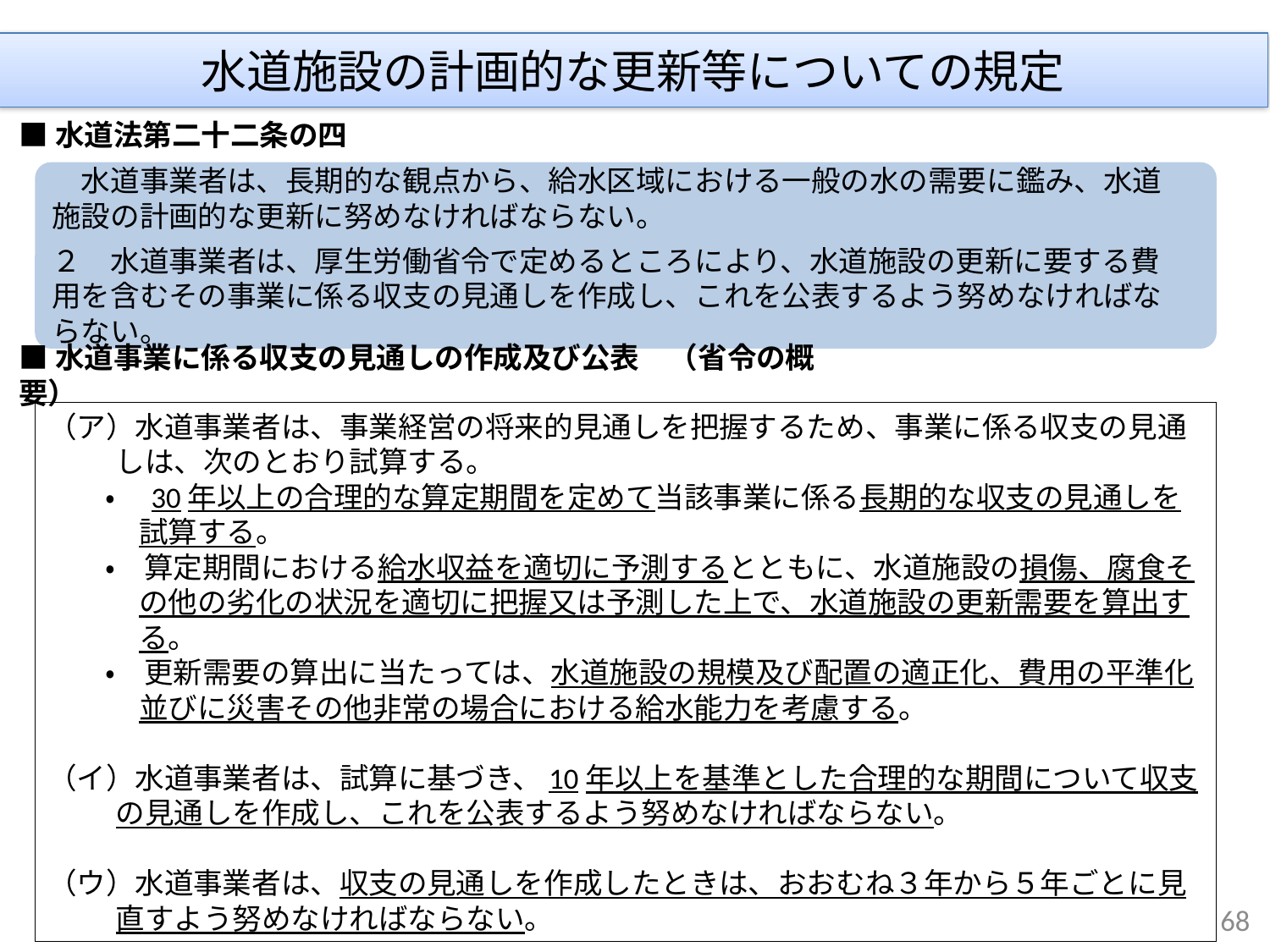

水道施設の計画的な更新等についての規定
■水道法第二十二条の四
　水道事業者は、長期的な観点から、給水区域における一般の水の需要に鑑み、水道施設の計画的な更新に努めなければならない。
２　水道事業者は、厚生労働省令で定めるところにより、水道施設の更新に要する費用を含むその事業に係る収支の見通しを作成し、これを公表するよう努めなければならない。
■水道事業に係る収支の見通しの作成及び公表　（省令の概要）
（ア）水道事業者は、事業経営の将来的見通しを把握するため、事業に係る収支の見通しは、次のとおり試算する。
・　30年以上の合理的な算定期間を定めて当該事業に係る長期的な収支の見通しを試算する。
・　算定期間における給水収益を適切に予測するとともに、水道施設の損傷、腐食その他の劣化の状況を適切に把握又は予測した上で、水道施設の更新需要を算出する。
・　更新需要の算出に当たっては、水道施設の規模及び配置の適正化、費用の平準化並びに災害その他非常の場合における給水能力を考慮する。

（イ）水道事業者は、試算に基づき、10年以上を基準とした合理的な期間について収支の見通しを作成し、これを公表するよう努めなければならない。

（ウ）水道事業者は、収支の見通しを作成したときは、おおむね３年から５年ごとに見直すよう努めなければならない。
68